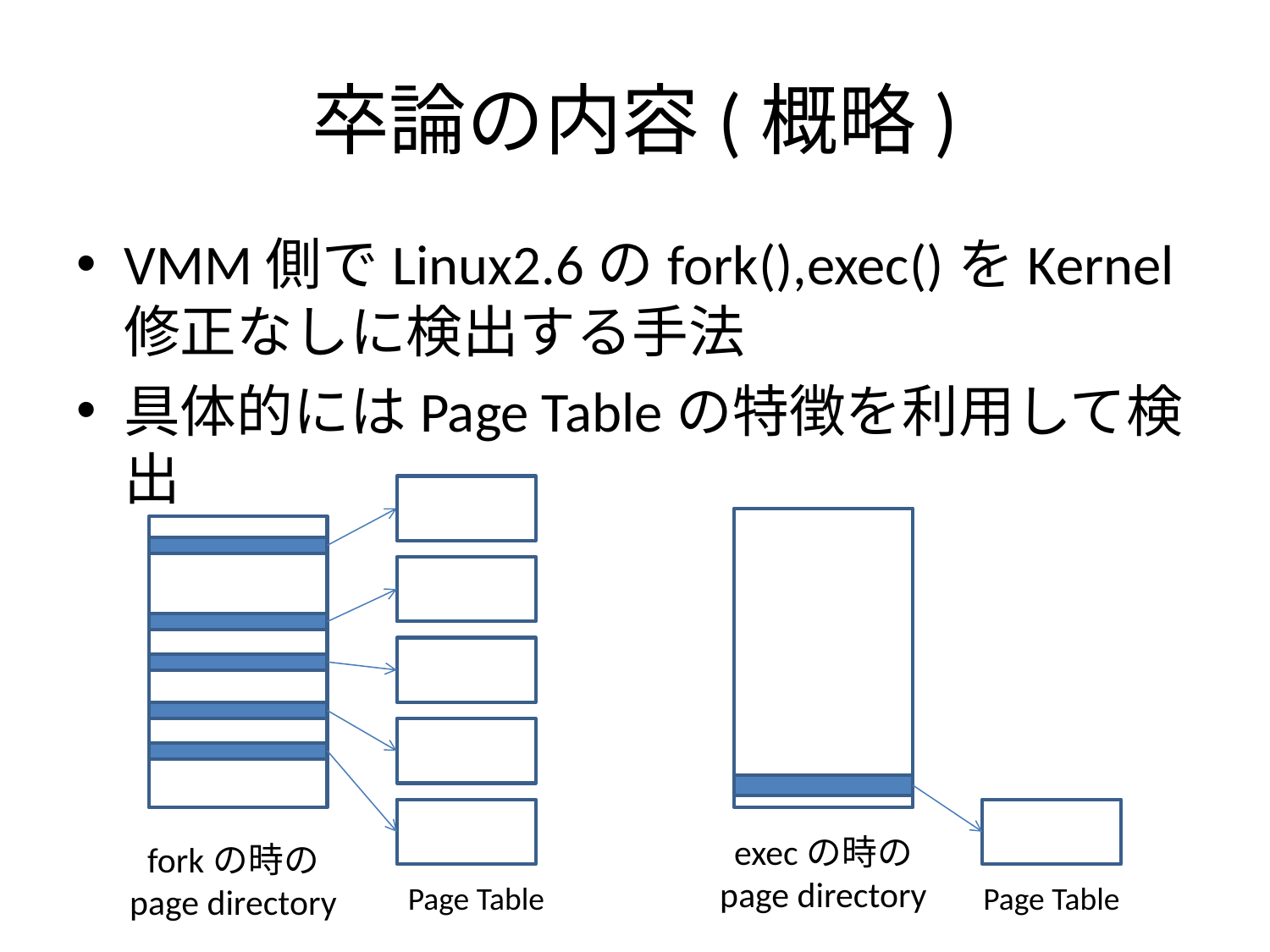

# 卒論の内容(概略)
VMM側でLinux2.6のfork(),exec()をKernel修正なしに検出する手法
具体的にはPage Tableの特徴を利用して検出

execの時の
page directory
forkの時の
page directory
Page Table
Page Table